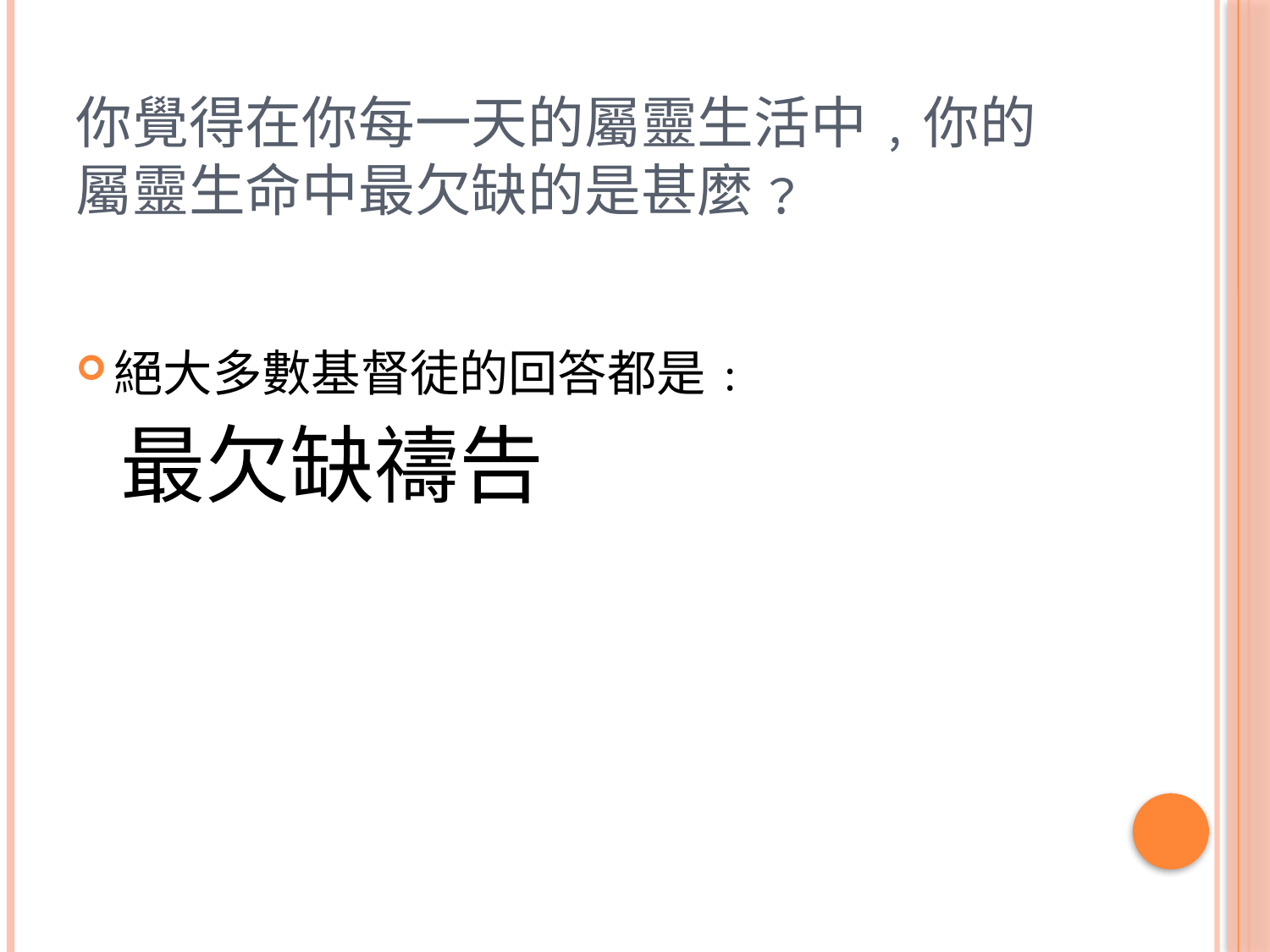

# 你覺得在你每一天的屬靈生活中﹐你的屬靈生命中最欠缺的是甚麼﹖
絕大多數基督徒的回答都是﹕
   最欠缺禱告